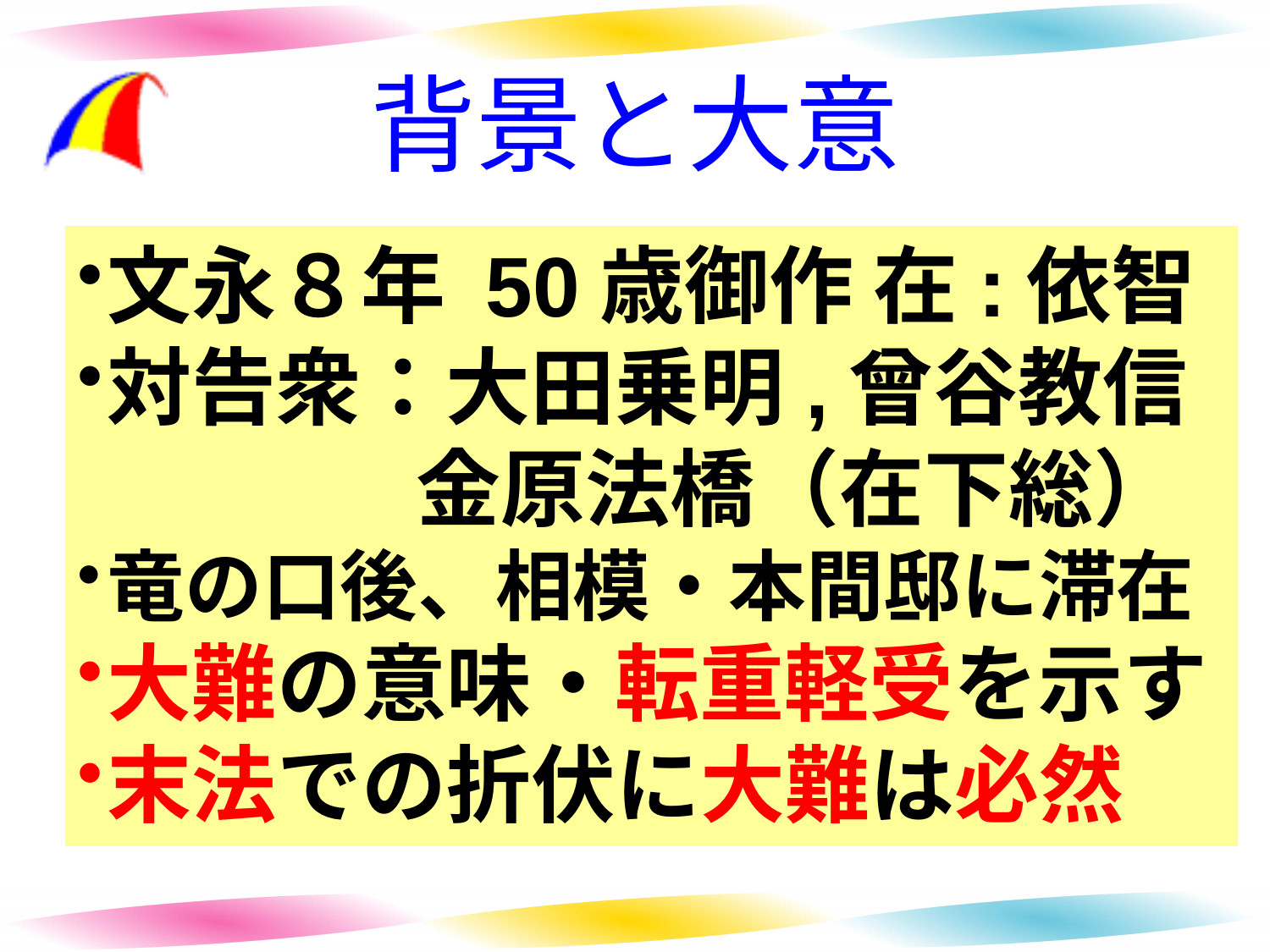

# 背景と大意
文永８年 50歳御作 在:依智
対告衆：大田乗明,曾谷教信
　　　　金原法橋（在下総）
竜の口後、相模・本間邸に滞在
大難の意味・転重軽受を示す
末法での折伏に大難は必然